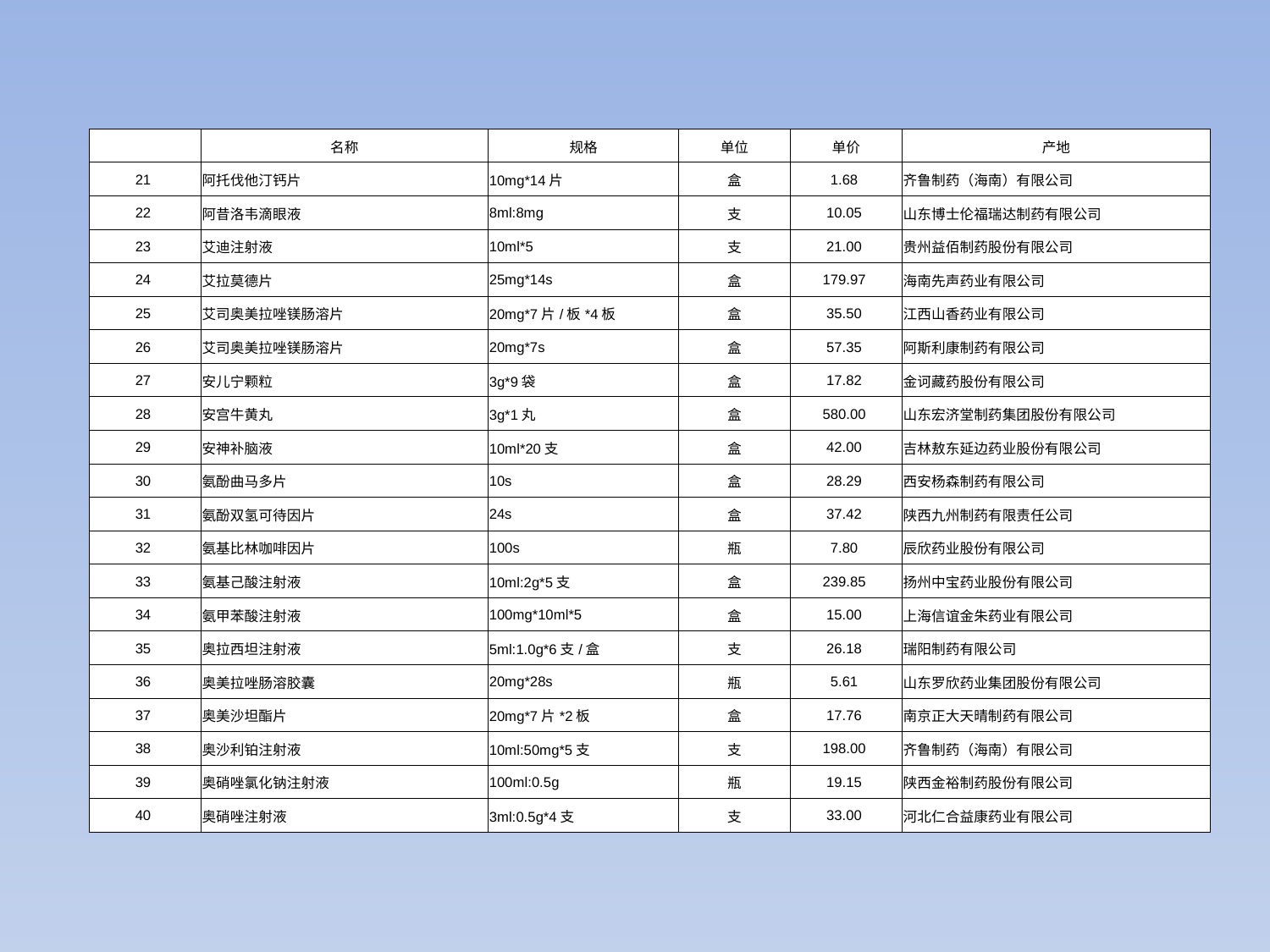

|  | 名称 | 规格 | 单位 | 单价 | 产地 |
| --- | --- | --- | --- | --- | --- |
| 21 | 阿托伐他汀钙片 | 10mg\*14片 | 盒 | 1.68 | 齐鲁制药（海南）有限公司 |
| 22 | 阿昔洛韦滴眼液 | 8ml:8mg | 支 | 10.05 | 山东博士伦福瑞达制药有限公司 |
| 23 | 艾迪注射液 | 10ml\*5 | 支 | 21.00 | 贵州益佰制药股份有限公司 |
| 24 | 艾拉莫德片 | 25mg\*14s | 盒 | 179.97 | 海南先声药业有限公司 |
| 25 | 艾司奥美拉唑镁肠溶片 | 20mg\*7片/板\*4板 | 盒 | 35.50 | 江西山香药业有限公司 |
| 26 | 艾司奥美拉唑镁肠溶片 | 20mg\*7s | 盒 | 57.35 | 阿斯利康制药有限公司 |
| 27 | 安儿宁颗粒 | 3g\*9袋 | 盒 | 17.82 | 金诃藏药股份有限公司 |
| 28 | 安宫牛黄丸 | 3g\*1丸 | 盒 | 580.00 | 山东宏济堂制药集团股份有限公司 |
| 29 | 安神补脑液 | 10ml\*20支 | 盒 | 42.00 | 吉林敖东延边药业股份有限公司 |
| 30 | 氨酚曲马多片 | 10s | 盒 | 28.29 | 西安杨森制药有限公司 |
| 31 | 氨酚双氢可待因片 | 24s | 盒 | 37.42 | 陕西九州制药有限责任公司 |
| 32 | 氨基比林咖啡因片 | 100s | 瓶 | 7.80 | 辰欣药业股份有限公司 |
| 33 | 氨基己酸注射液 | 10ml:2g\*5支 | 盒 | 239.85 | 扬州中宝药业股份有限公司 |
| 34 | 氨甲苯酸注射液 | 100mg\*10ml\*5 | 盒 | 15.00 | 上海信谊金朱药业有限公司 |
| 35 | 奥拉西坦注射液 | 5ml:1.0g\*6支/盒 | 支 | 26.18 | 瑞阳制药有限公司 |
| 36 | 奥美拉唑肠溶胶囊 | 20mg\*28s | 瓶 | 5.61 | 山东罗欣药业集团股份有限公司 |
| 37 | 奥美沙坦酯片 | 20mg\*7片\*2板 | 盒 | 17.76 | 南京正大天晴制药有限公司 |
| 38 | 奥沙利铂注射液 | 10ml:50mg\*5支 | 支 | 198.00 | 齐鲁制药（海南）有限公司 |
| 39 | 奥硝唑氯化钠注射液 | 100ml:0.5g | 瓶 | 19.15 | 陕西金裕制药股份有限公司 |
| 40 | 奥硝唑注射液 | 3ml:0.5g\*4支 | 支 | 33.00 | 河北仁合益康药业有限公司 |